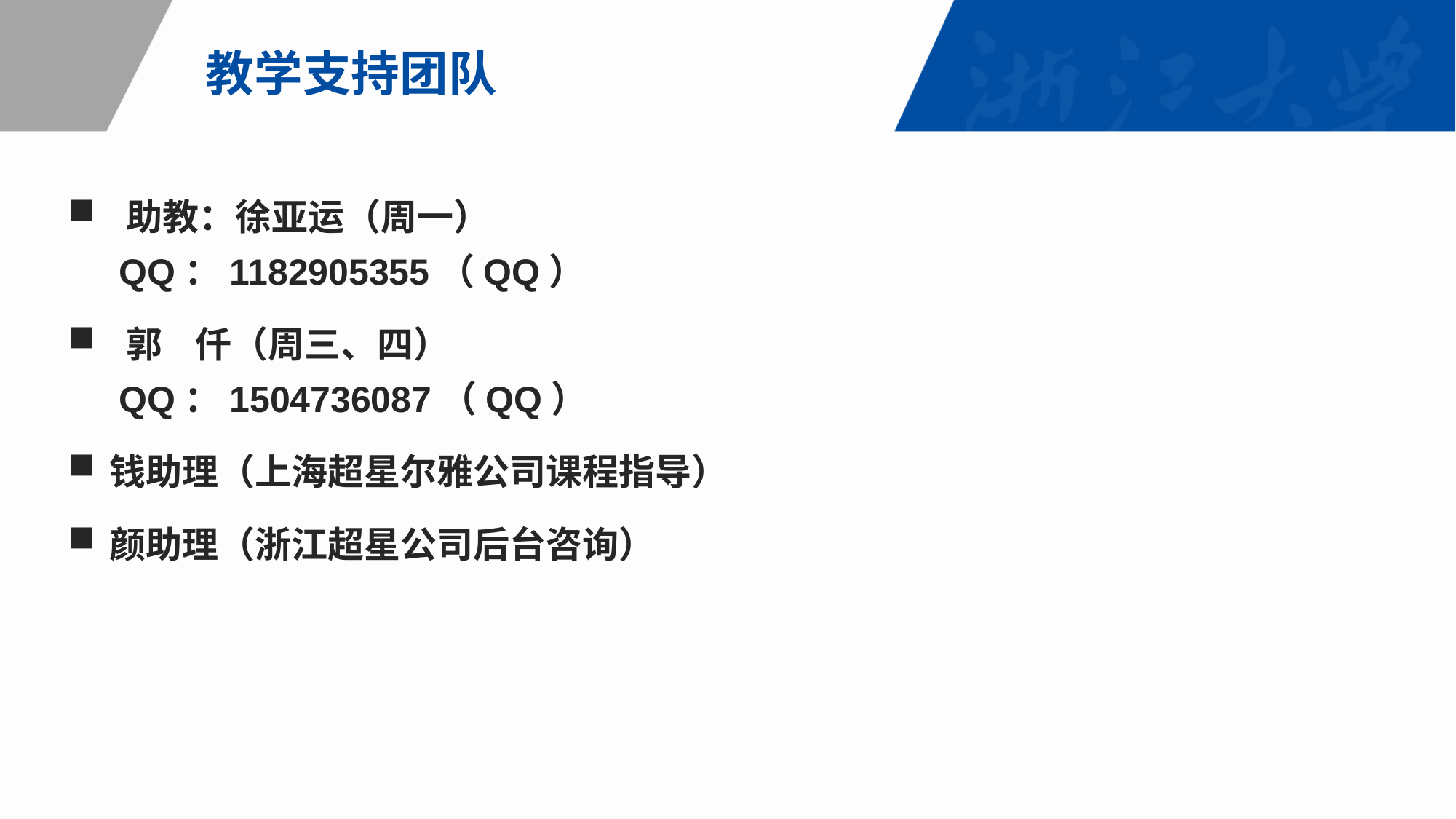

教学支持团队
 助教：徐亚运（周一）
     QQ：1182905355（QQ）
 郭    仟（周三、四）
     QQ：1504736087（QQ）
钱助理（上海超星尔雅公司课程指导）
颜助理（浙江超星公司后台咨询）